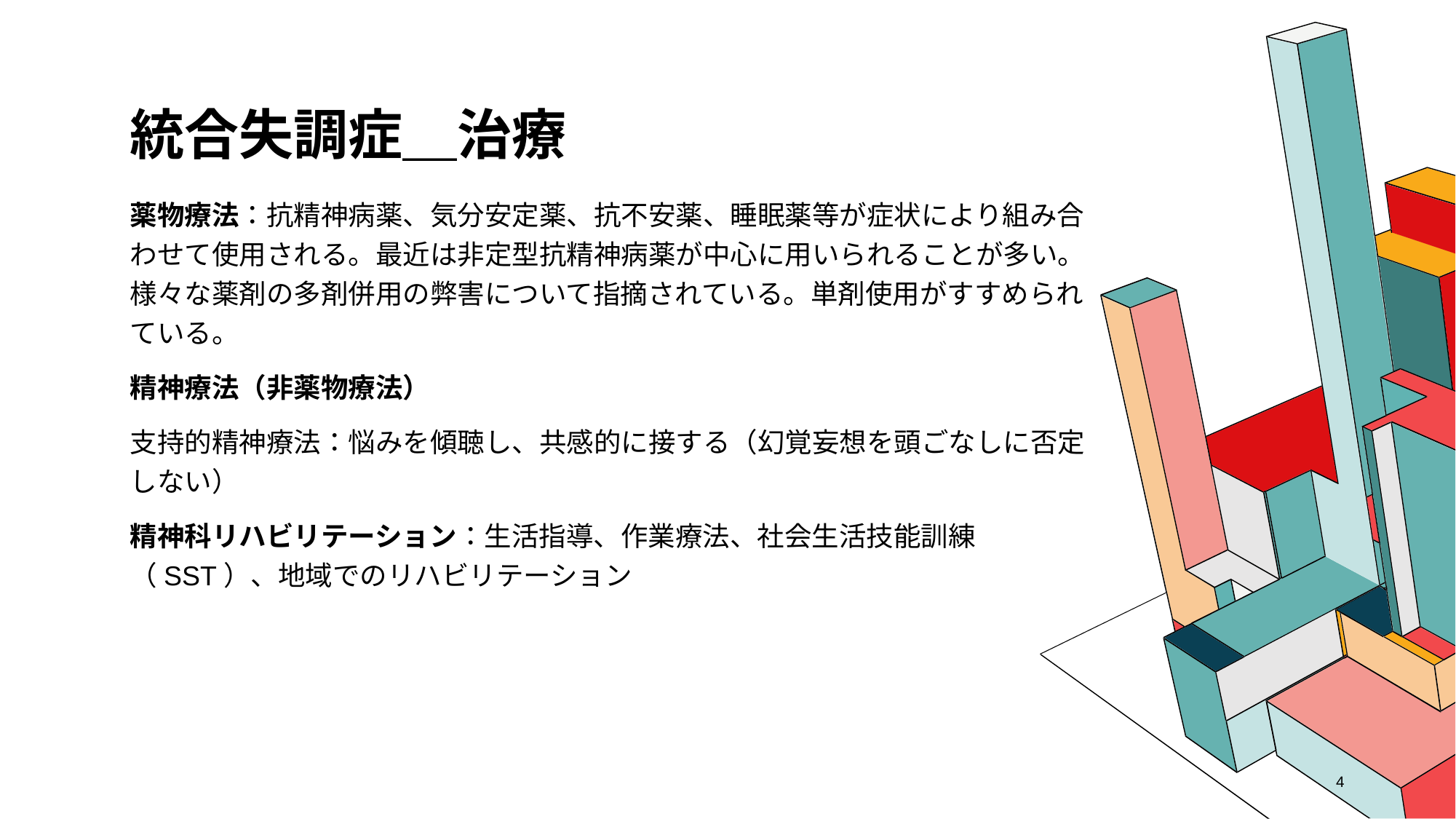

統合失調症＿治療
薬物療法：抗精神病薬、気分安定薬、抗不安薬、睡眠薬等が症状により組み合わせて使用される。最近は非定型抗精神病薬が中心に用いられることが多い。様々な薬剤の多剤併用の弊害について指摘されている。単剤使用がすすめられている。
精神療法（非薬物療法）
支持的精神療法：悩みを傾聴し、共感的に接する（幻覚妄想を頭ごなしに否定しない）
精神科リハビリテーション：生活指導、作業療法、社会生活技能訓練（SST）、地域でのリハビリテーション

4